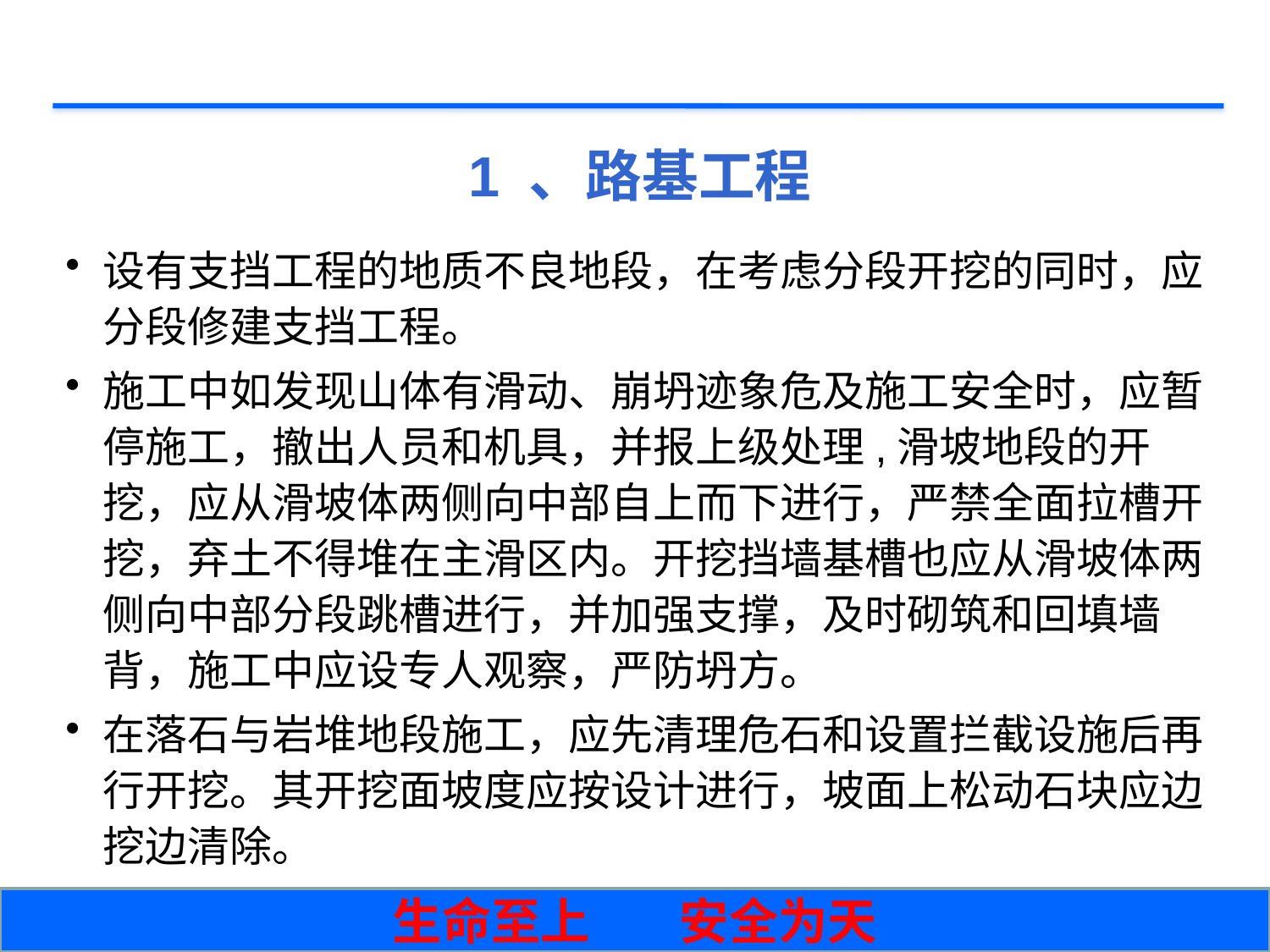

# 1 、路基工程
设有支挡工程的地质不良地段，在考虑分段开挖的同时，应分段修建支挡工程。
施工中如发现山体有滑动、崩坍迹象危及施工安全时，应暂停施工，撤出人员和机具，并报上级处理,滑坡地段的开挖，应从滑坡体两侧向中部自上而下进行，严禁全面拉槽开挖，弃土不得堆在主滑区内。开挖挡墙基槽也应从滑坡体两侧向中部分段跳槽进行，并加强支撑，及时砌筑和回填墙背，施工中应设专人观察，严防坍方。
在落石与岩堆地段施工，应先清理危石和设置拦截设施后再行开挖。其开挖面坡度应按设计进行，坡面上松动石块应边挖边清除。